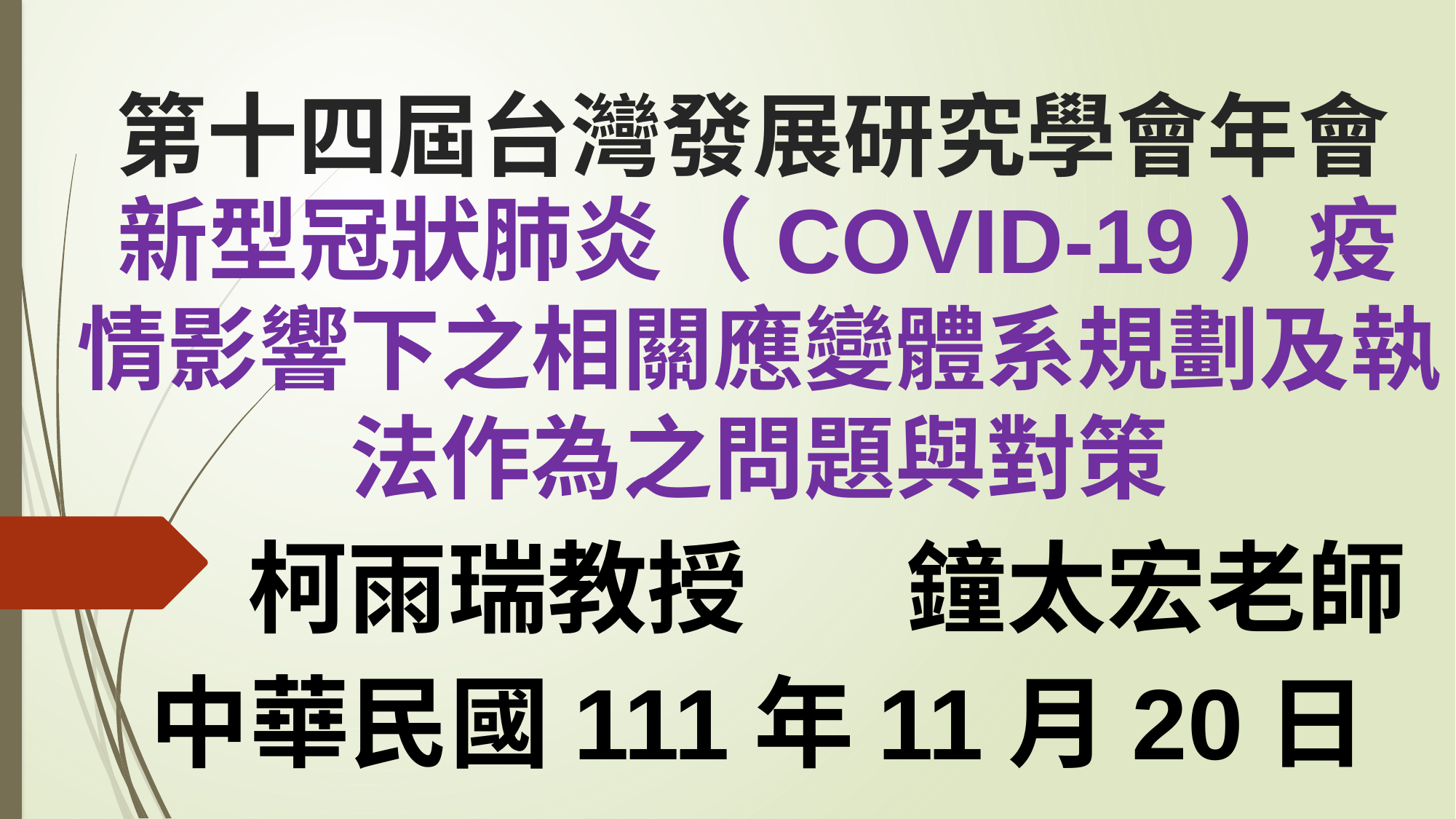

# 第十四屆台灣發展研究學會年會
新型冠狀肺炎（COVID-19）疫情影響下之相關應變體系規劃及執法作為之問題與對策
     柯雨瑞教授       鐘太宏老師
中華民國111年11月20日